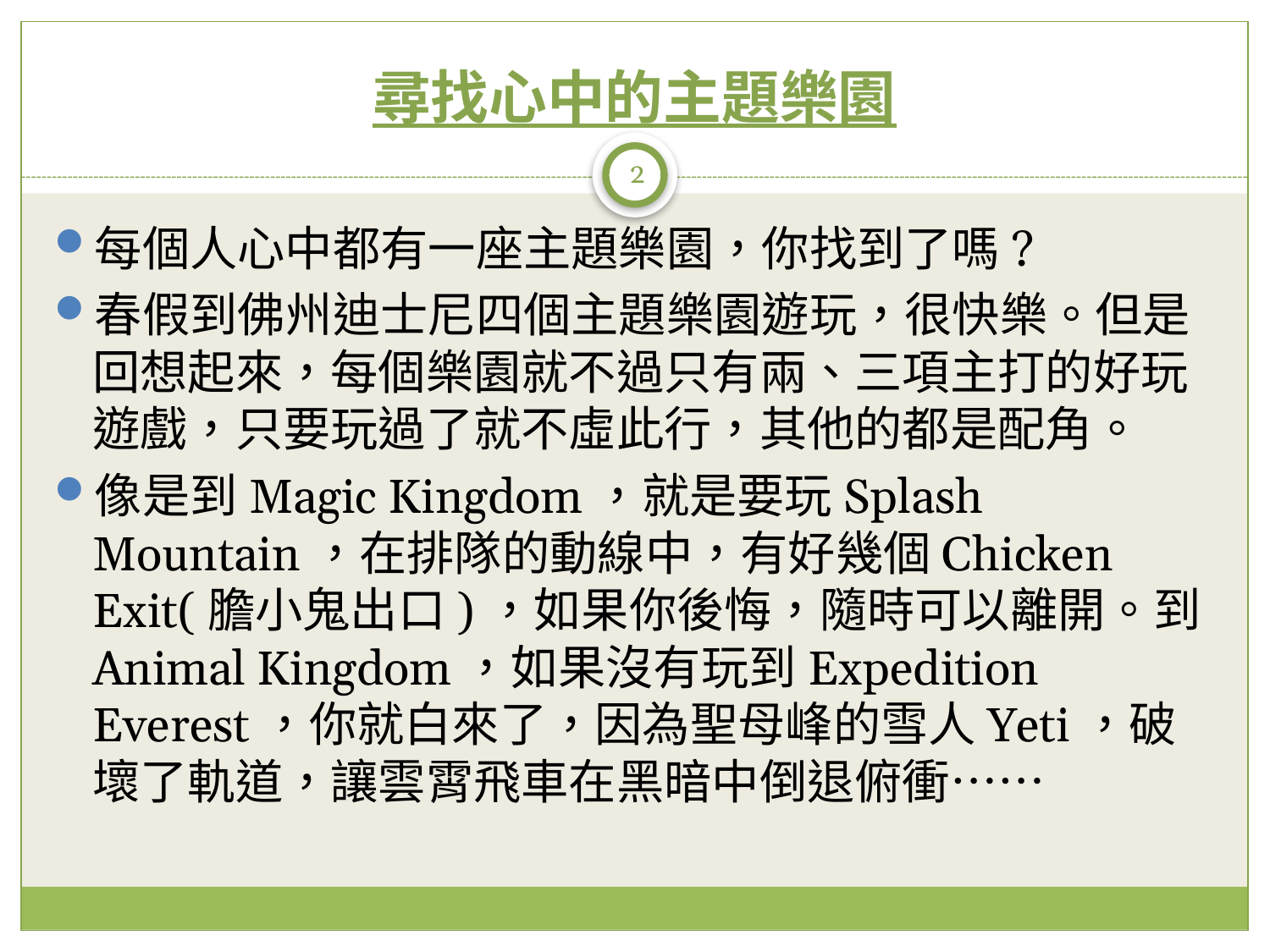

# 尋找心中的主題樂園
2
每個人心中都有一座主題樂園，你找到了嗎?
春假到佛州迪士尼四個主題樂園遊玩，很快樂。但是回想起來，每個樂園就不過只有兩、三項主打的好玩遊戲，只要玩過了就不虛此行，其他的都是配角。
像是到Magic Kingdom，就是要玩Splash Mountain，在排隊的動線中，有好幾個Chicken Exit(膽小鬼出口)，如果你後悔，隨時可以離開。到Animal Kingdom，如果沒有玩到Expedition Everest，你就白來了，因為聖母峰的雪人Yeti，破壞了軌道，讓雲霄飛車在黑暗中倒退俯衝……